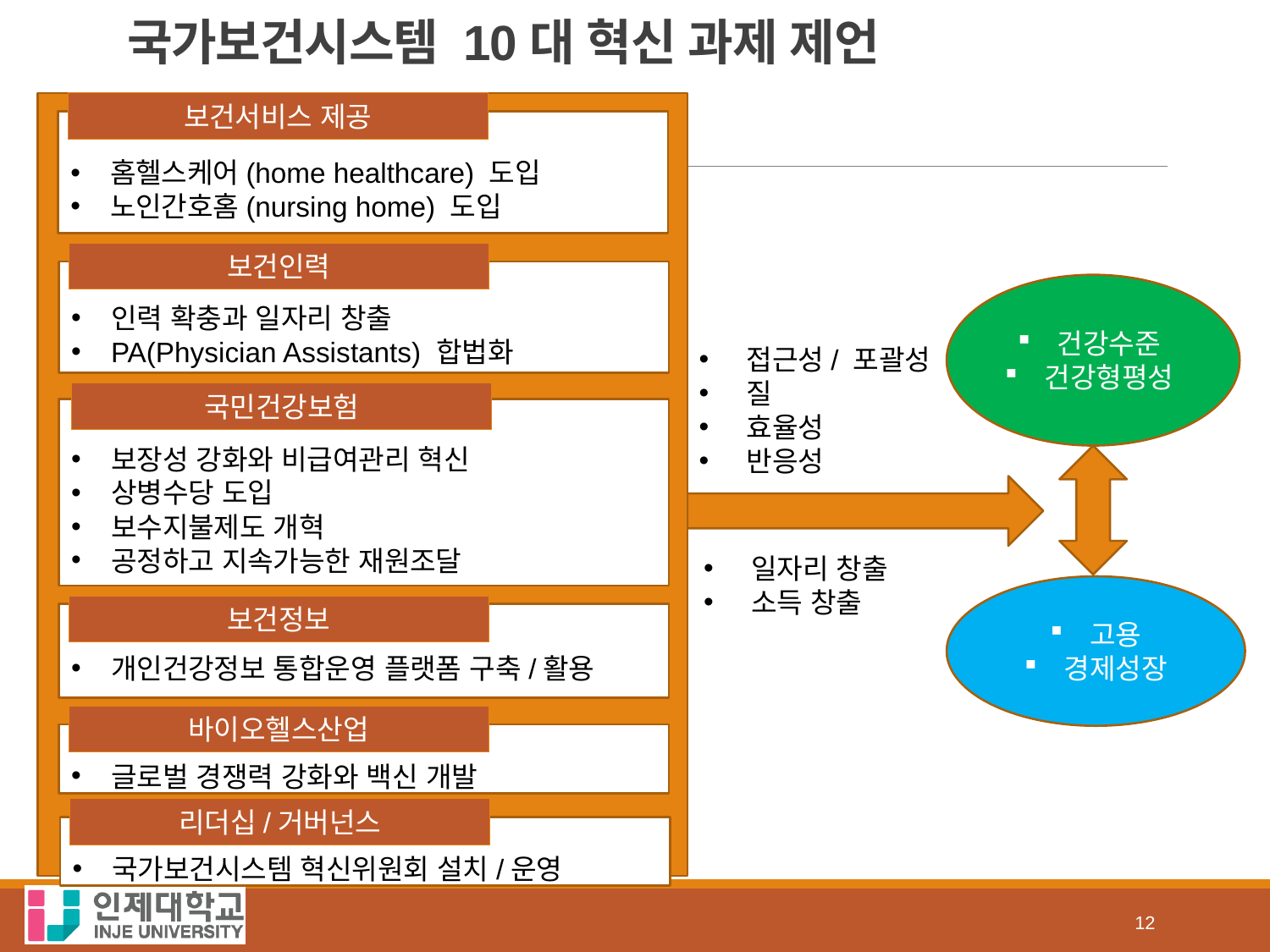

# 국가보건시스템 10대 혁신 과제 제언

보건서비스 제공

홈헬스케어(home healthcare) 도입
노인간호홈(nursing home) 도입
보건인력

인력 확충과 일자리 창출
PA(Physician Assistants) 합법화
건강수준
건강형평성
접근성/ 포괄성
질
효율성
반응성
국민건강보험

보장성 강화와 비급여관리 혁신
상병수당 도입
보수지불제도 개혁
공정하고 지속가능한 재원조달

일자리 창출
소득 창출
고용
경제성장
보건정보

개인건강정보 통합운영 플랫폼 구축/활용
바이오헬스산업

글로벌 경쟁력 강화와 백신 개발
리더십/거버넌스

국가보건시스템 혁신위원회 설치/운영
12